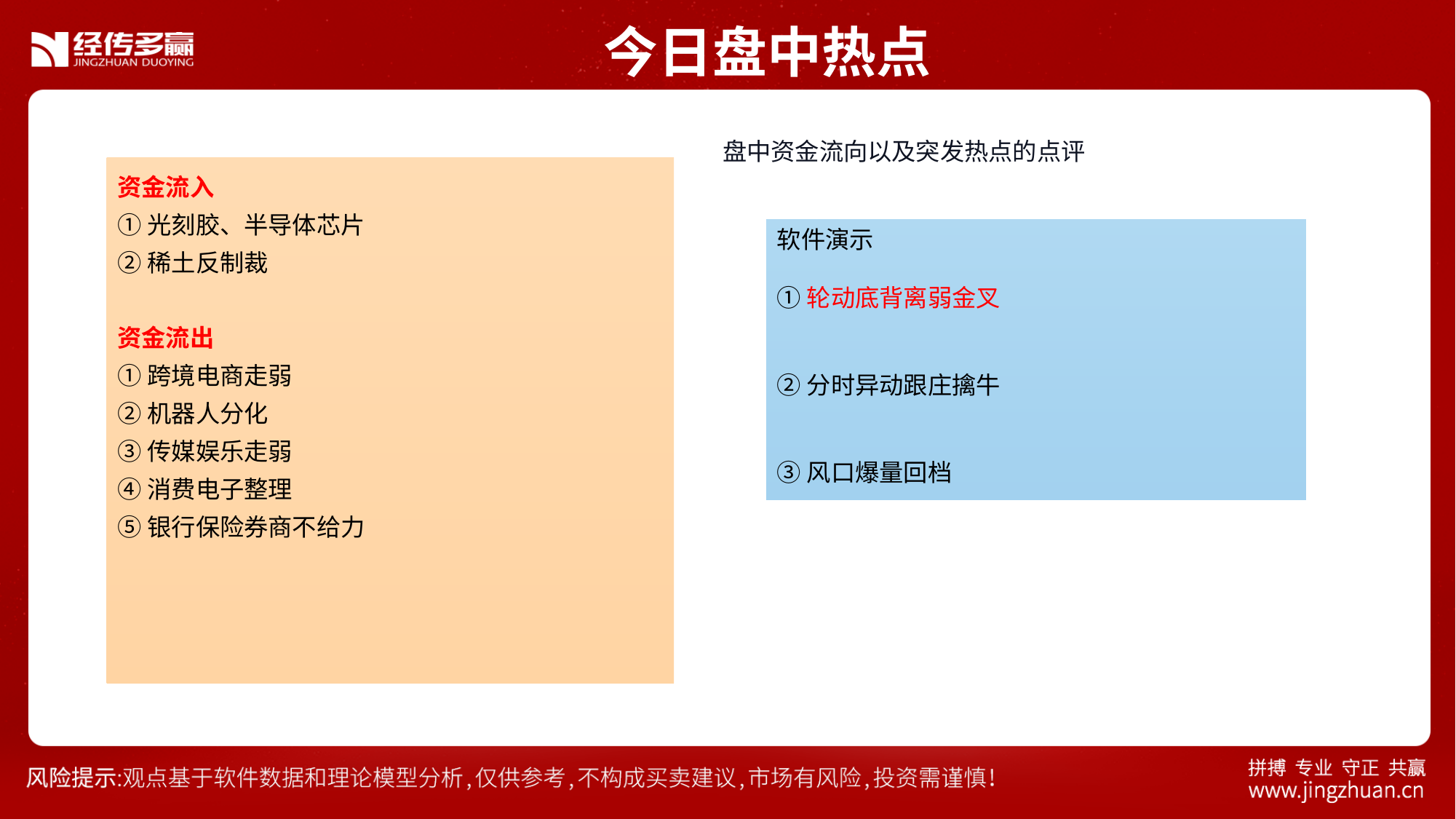

今日盘中热点
盘中资金流向以及突发热点的点评
资金流入
①光刻胶、半导体芯片
②稀土反制裁

资金流出
①跨境电商走弱
②机器人分化
③传媒娱乐走弱
④消费电子整理
⑤银行保险券商不给力

软件演示

①轮动底背离弱金叉

②分时异动跟庄擒牛

③风口爆量回档